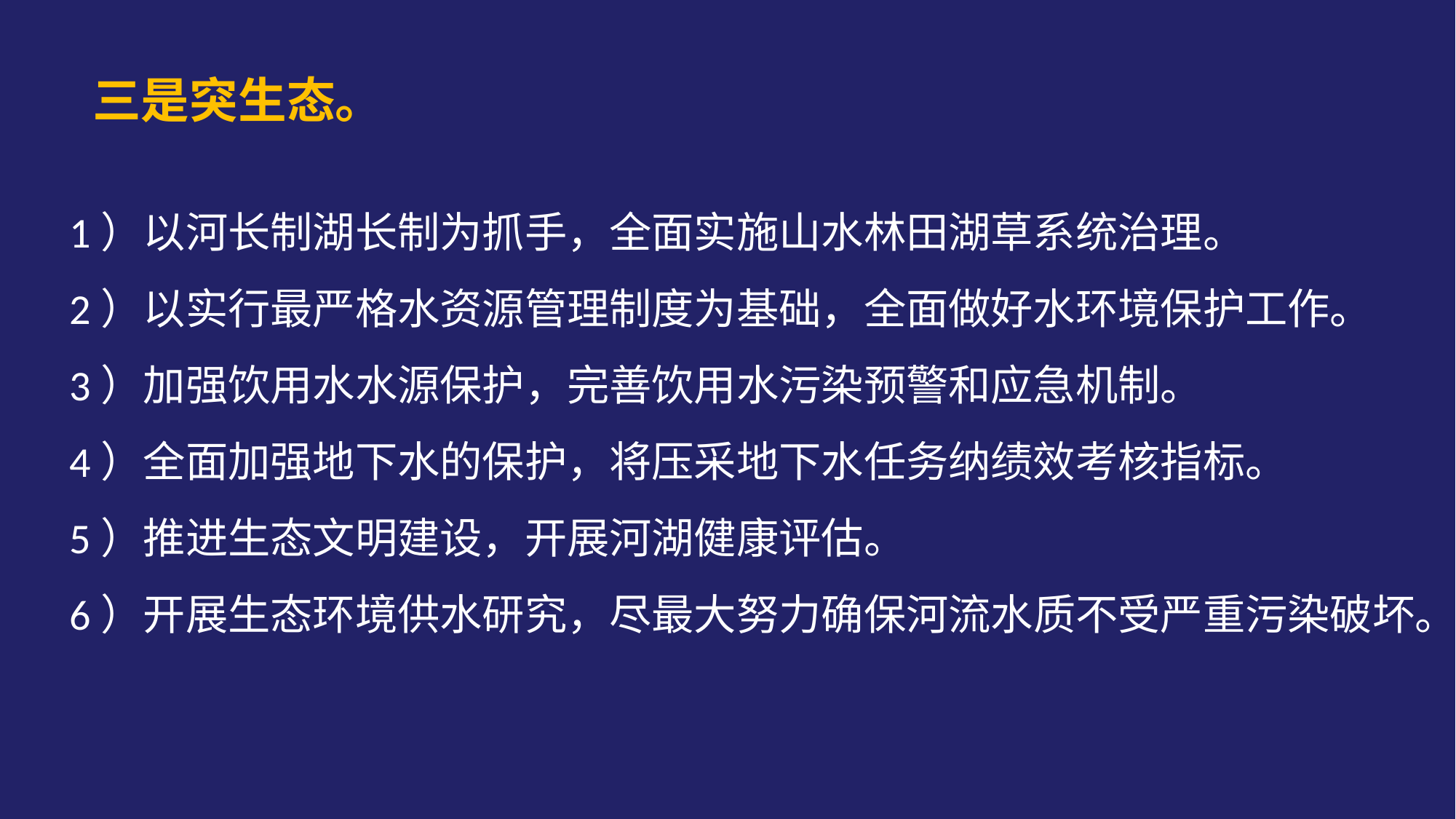

三是突生态。
1）以河长制湖长制为抓手，全面实施山水林田湖草系统治理。
2）以实行最严格水资源管理制度为基础，全面做好水环境保护工作。
3）加强饮用水水源保护，完善饮用水污染预警和应急机制。
4）全面加强地下水的保护，将压采地下水任务纳绩效考核指标。
5）推进生态文明建设，开展河湖健康评估。
6）开展生态环境供水研究，尽最大努力确保河流水质不受严重污染破坏。